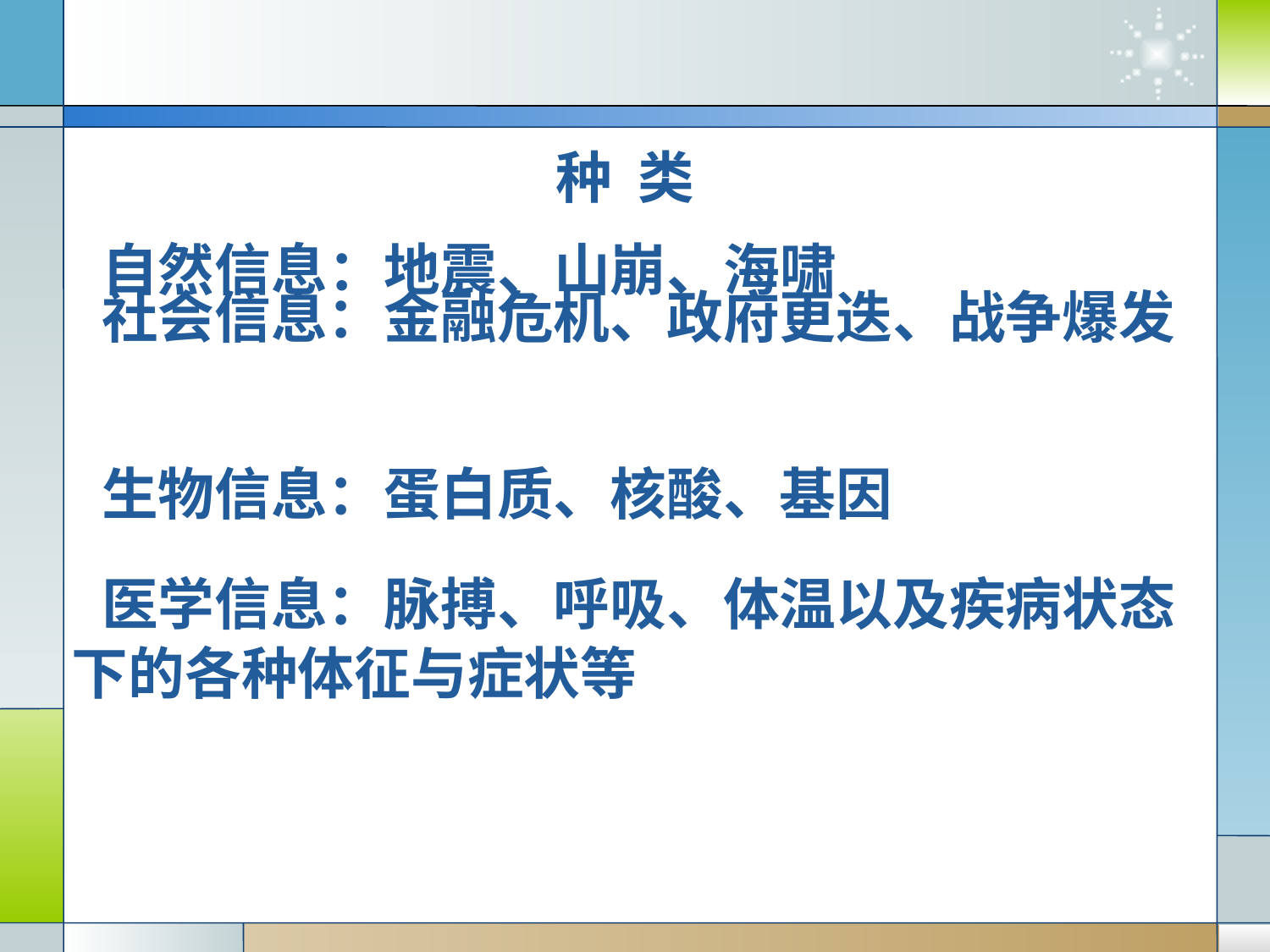

种  类
自然信息：地震、山崩、海啸
 社会信息：金融危机、政府更迭、战争爆发
 生物信息：蛋白质、核酸、基因
 医学信息：脉搏、呼吸、体温以及疾病状态下的各种体征与症状等